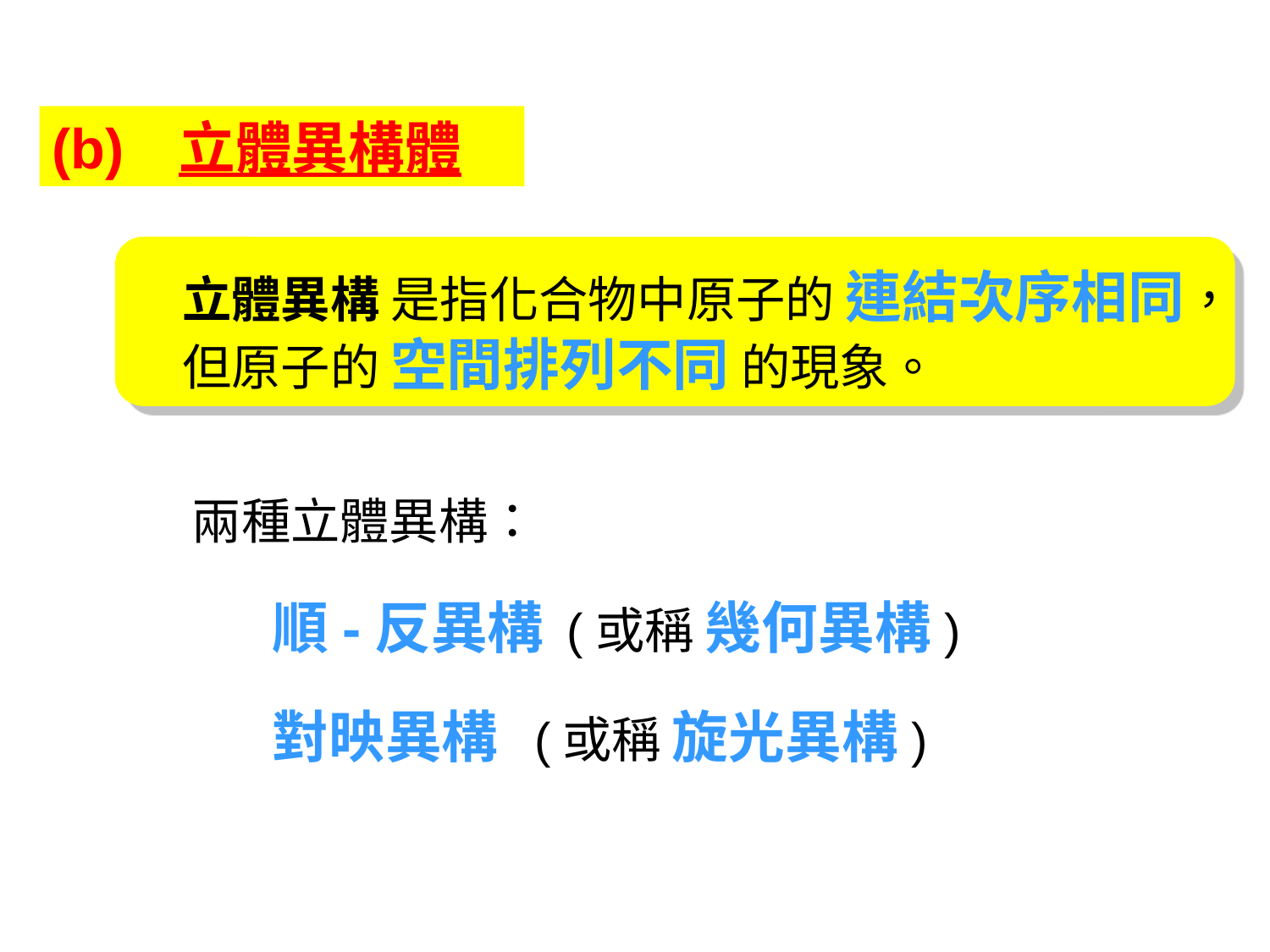

(b)	立體異構體

立體異構 是指化合物中原子的 連結次序相同，但原子的 空間排列不同 的現象。
兩種立體異構：
順-反異構 (或稱 幾何異構)
對映異構  (或稱 旋光異構)